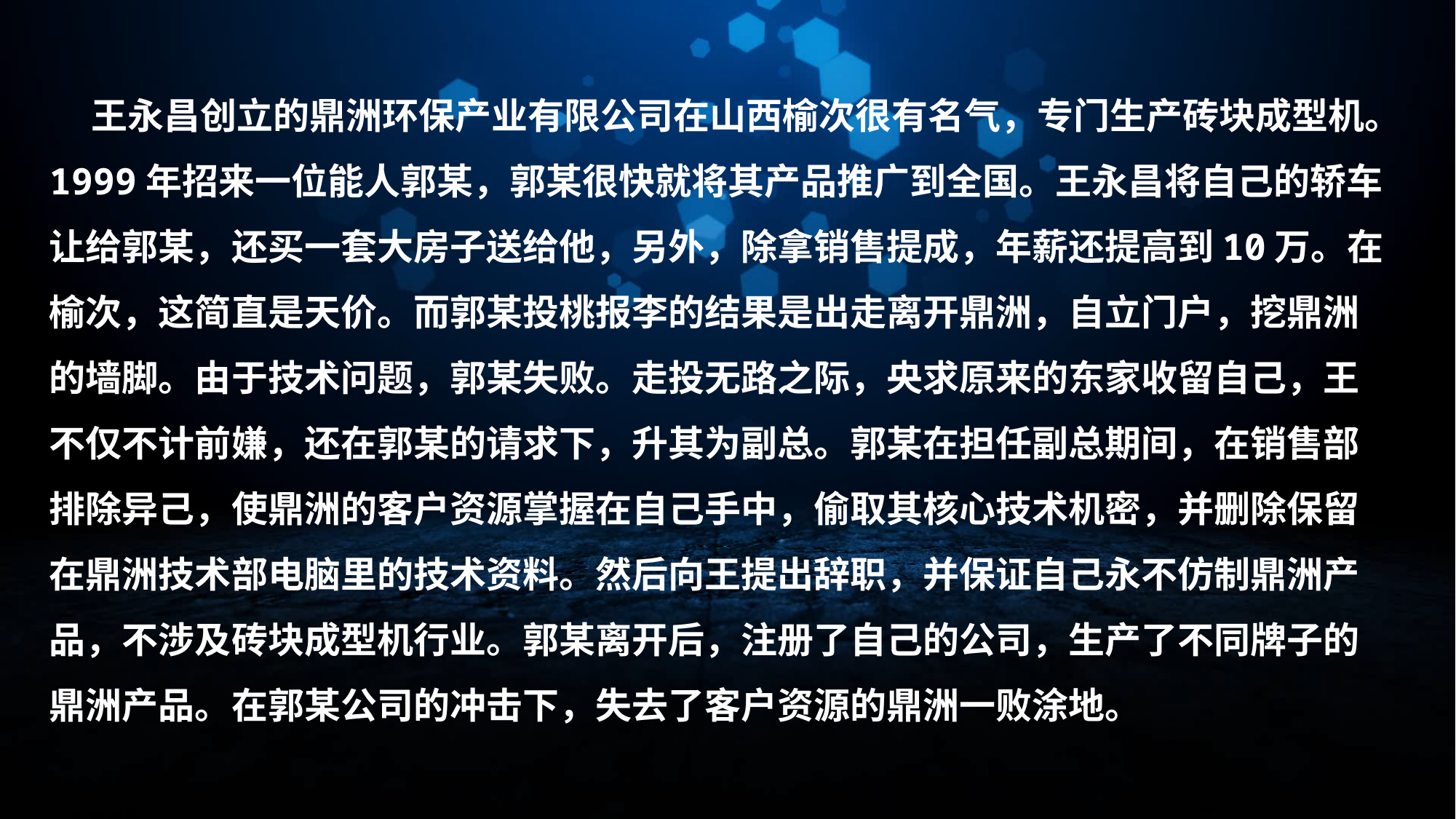

王永昌创立的鼎洲环保产业有限公司在山西榆次很有名气，专门生产砖块成型机。1999年招来一位能人郭某，郭某很快就将其产品推广到全国。王永昌将自己的轿车让给郭某，还买一套大房子送给他，另外，除拿销售提成，年薪还提高到10万。在榆次，这简直是天价。而郭某投桃报李的结果是出走离开鼎洲，自立门户，挖鼎洲的墙脚。由于技术问题，郭某失败。走投无路之际，央求原来的东家收留自己，王不仅不计前嫌，还在郭某的请求下，升其为副总。郭某在担任副总期间，在销售部排除异己，使鼎洲的客户资源掌握在自己手中，偷取其核心技术机密，并删除保留在鼎洲技术部电脑里的技术资料。然后向王提出辞职，并保证自己永不仿制鼎洲产品，不涉及砖块成型机行业。郭某离开后，注册了自己的公司，生产了不同牌子的鼎洲产品。在郭某公司的冲击下，失去了客户资源的鼎洲一败涂地。